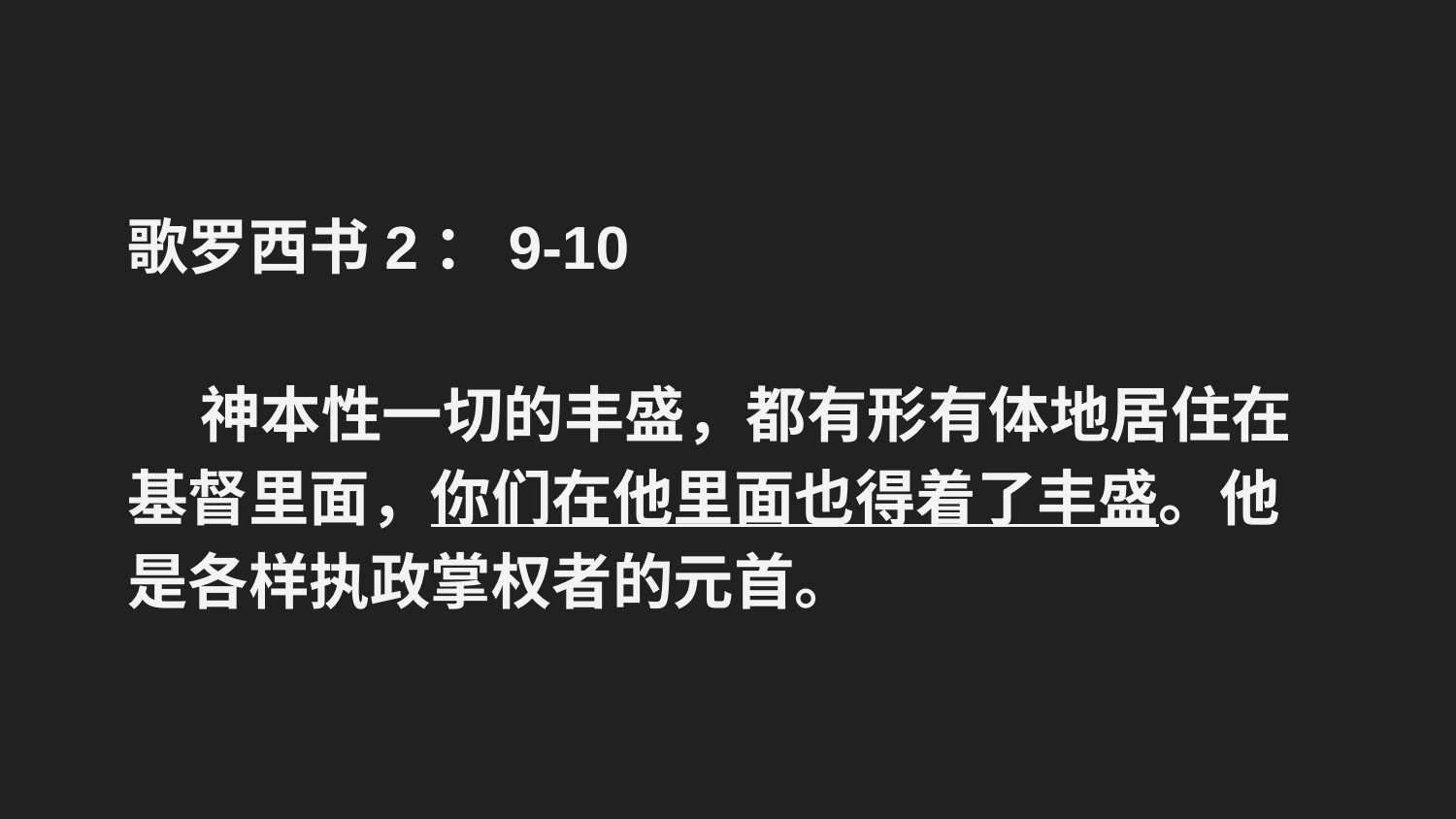

#
歌罗西书2：9-10

神本性一切的丰盛，都有形有体地居住在基督里面，你们在他里面也得着了丰盛。他是各样执政掌权者的元首。